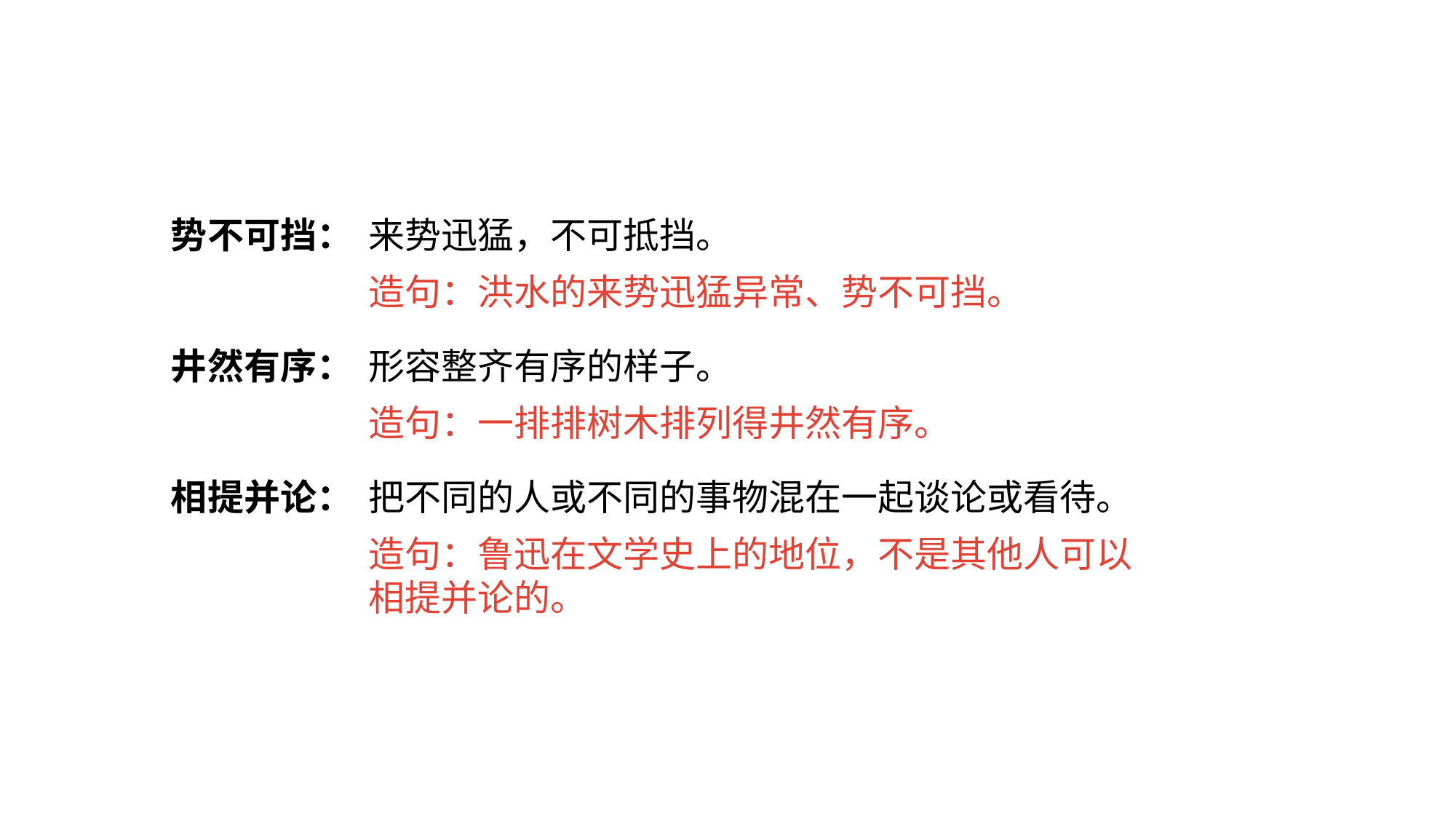

势不可挡：

井然有序：

相提并论：
来势迅猛，不可抵挡。

形容整齐有序的样子。

把不同的人或不同的事物混在一起谈论或看待。
造句：洪水的来势迅猛异常、势不可挡。

造句：一排排树木排列得井然有序。

造句：鲁迅在文学史上的地位，不是其他人可以相提并论的。